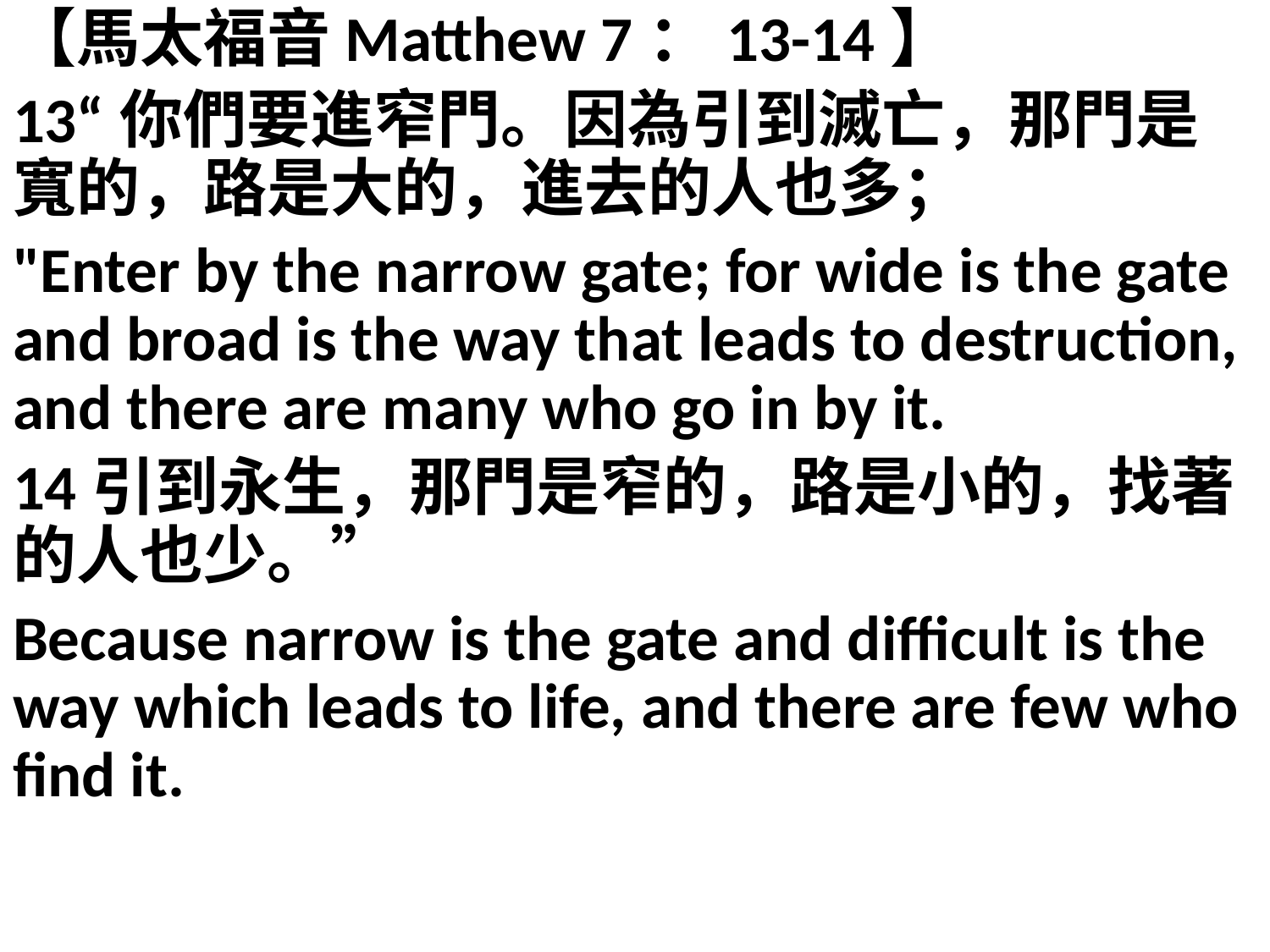

【馬太福音Matthew 7：13-14】
13“你們要進窄門。因為引到滅亡，那門是寬的，路是大的，進去的人也多；
"Enter by the narrow gate; for wide is the gate and broad is the way that leads to destruction, and there are many who go in by it.
14引到永生，那門是窄的，路是小的，找著的人也少。”
Because narrow is the gate and difficult is the way which leads to life, and there are few who find it.